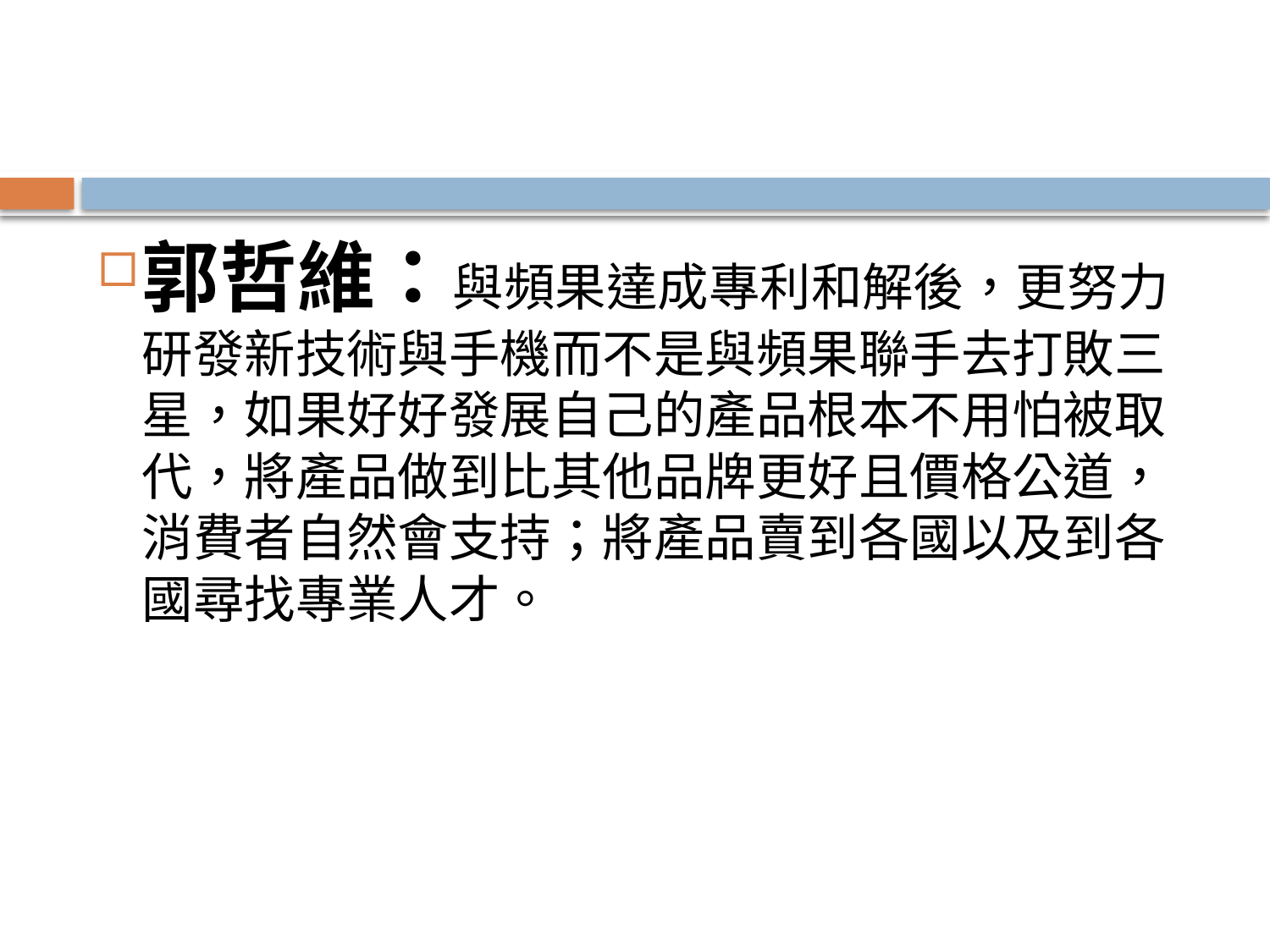

#
郭哲維：與頻果達成專利和解後，更努力研發新技術與手機而不是與頻果聯手去打敗三星，如果好好發展自己的產品根本不用怕被取代，將產品做到比其他品牌更好且價格公道，消費者自然會支持；將產品賣到各國以及到各國尋找專業人才。